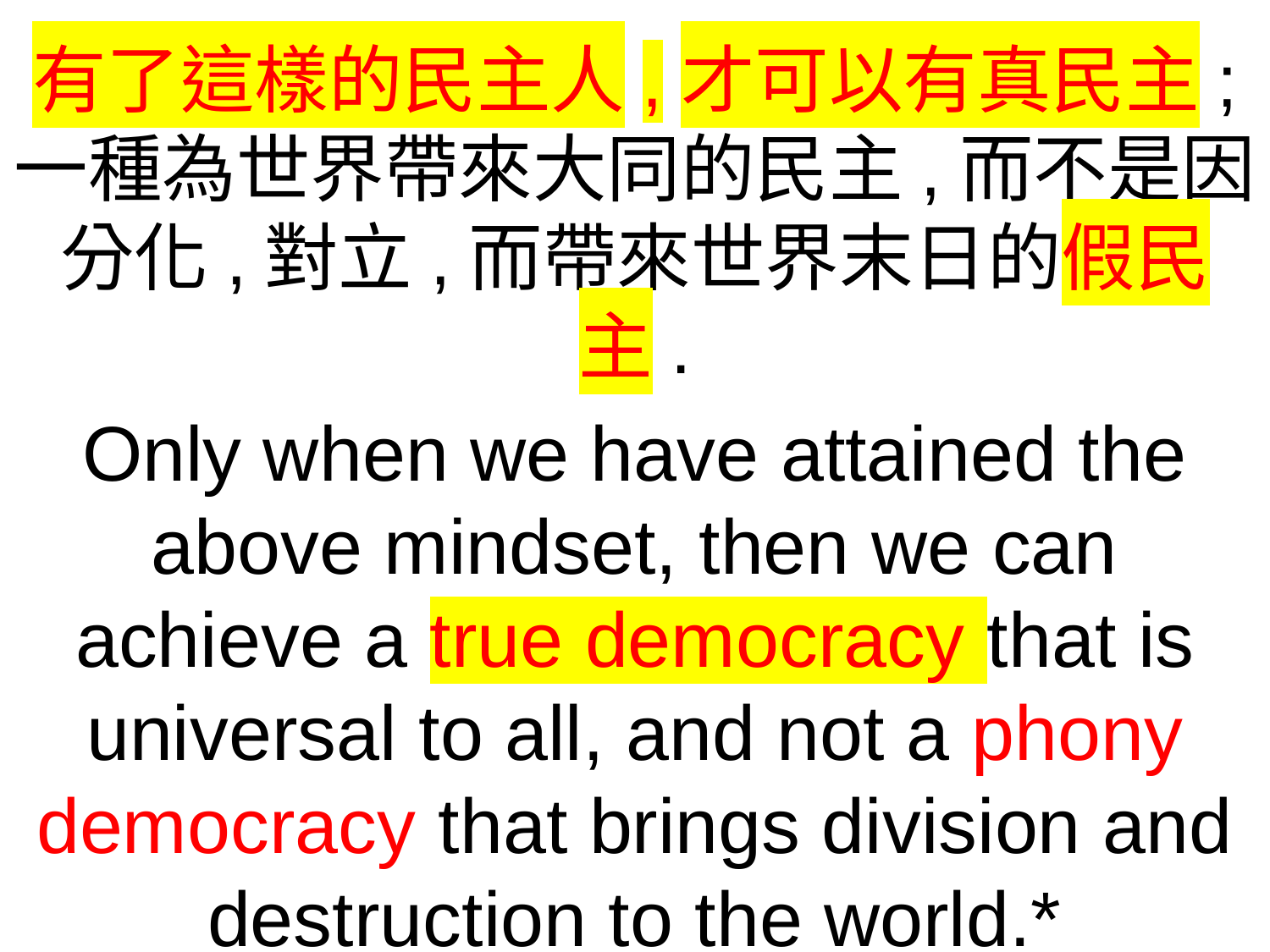

有了這樣的民主人,才可以有真民主;
一種為世界帶來大同的民主,而不是因分化,對立,而帶來世界末日的假民主.
Only when we have attained the above mindset, then we can achieve a true democracy that is universal to all, and not a phony democracy that brings division and destruction to the world.*